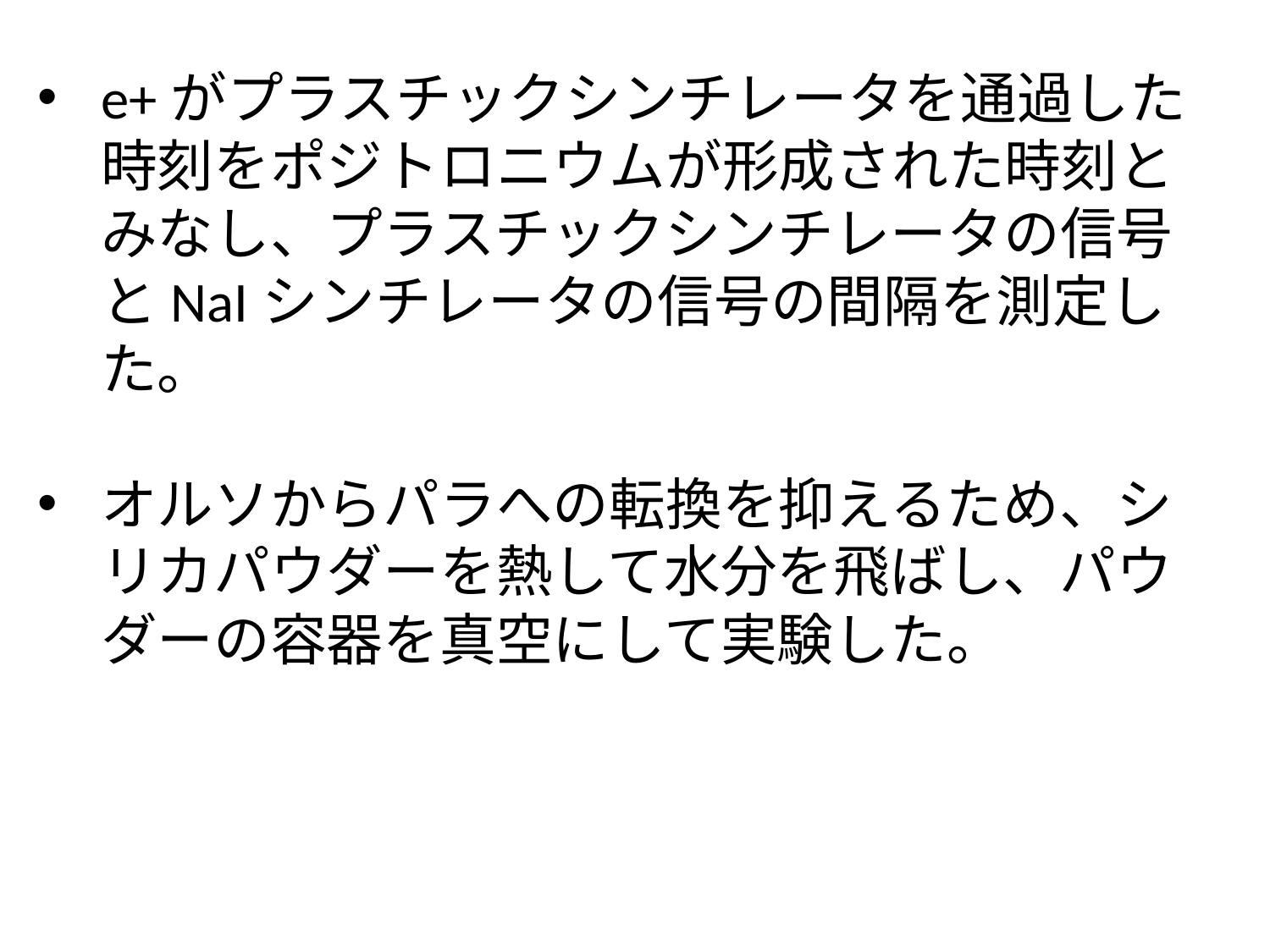

e+がプラスチックシンチレータを通過した時刻をポジトロニウムが形成された時刻とみなし、プラスチックシンチレータの信号とNaIシンチレータの信号の間隔を測定した。

オルソからパラへの転換を抑えるため、シリカパウダーを熱して水分を飛ばし、パウダーの容器を真空にして実験した。